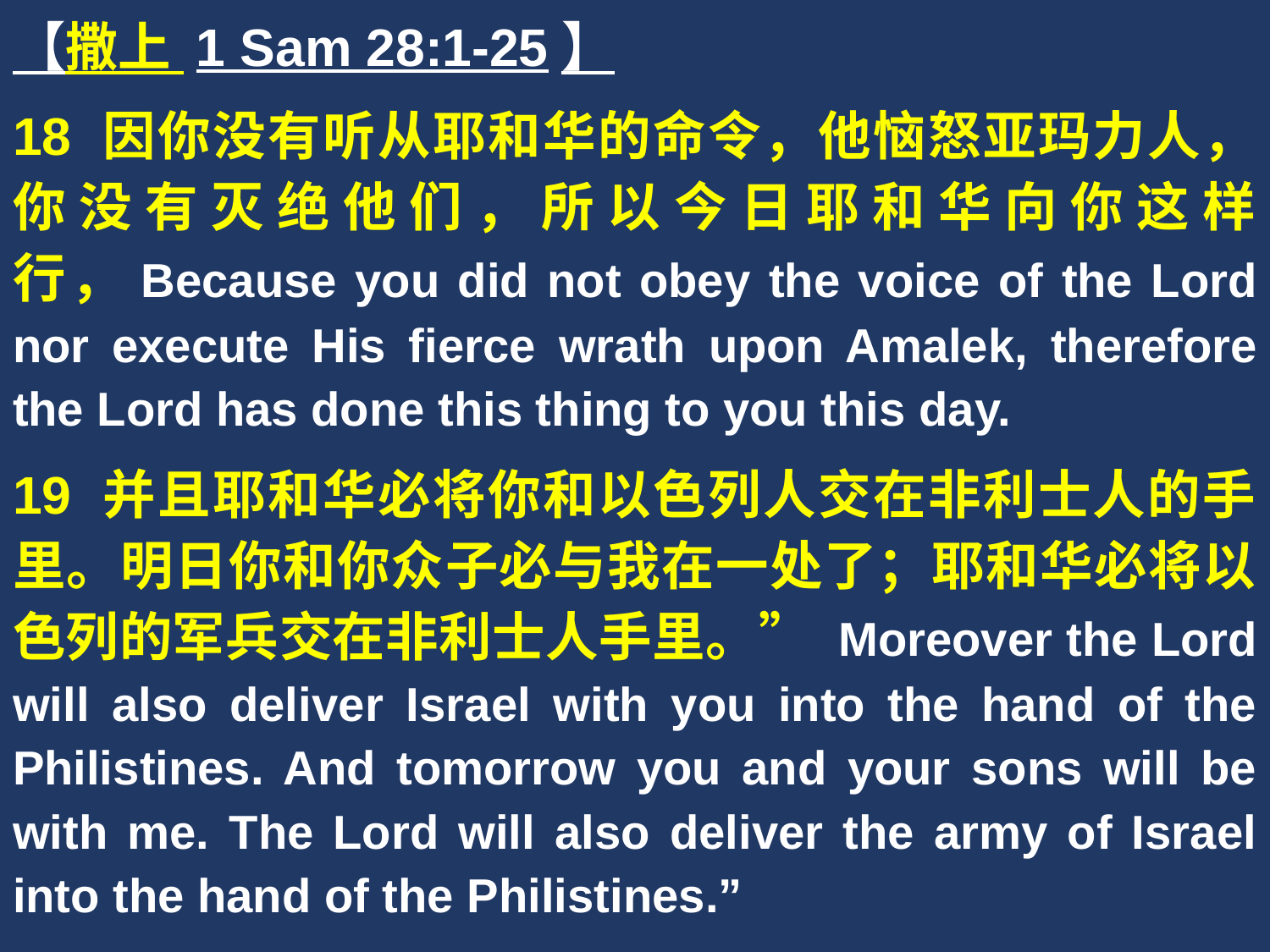

【撒上 1 Sam 28:1-25】
18 因你没有听从耶和华的命令，他恼怒亚玛力人，你没有灭绝他们，所以今日耶和华向你这样行，Because you did not obey the voice of the Lord nor execute His fierce wrath upon Amalek, therefore the Lord has done this thing to you this day.
19 并且耶和华必将你和以色列人交在非利士人的手里。明日你和你众子必与我在一处了；耶和华必将以色列的军兵交在非利士人手里。” Moreover the Lord will also deliver Israel with you into the hand of the Philistines. And tomorrow you and your sons will be with me. The Lord will also deliver the army of Israel into the hand of the Philistines.”